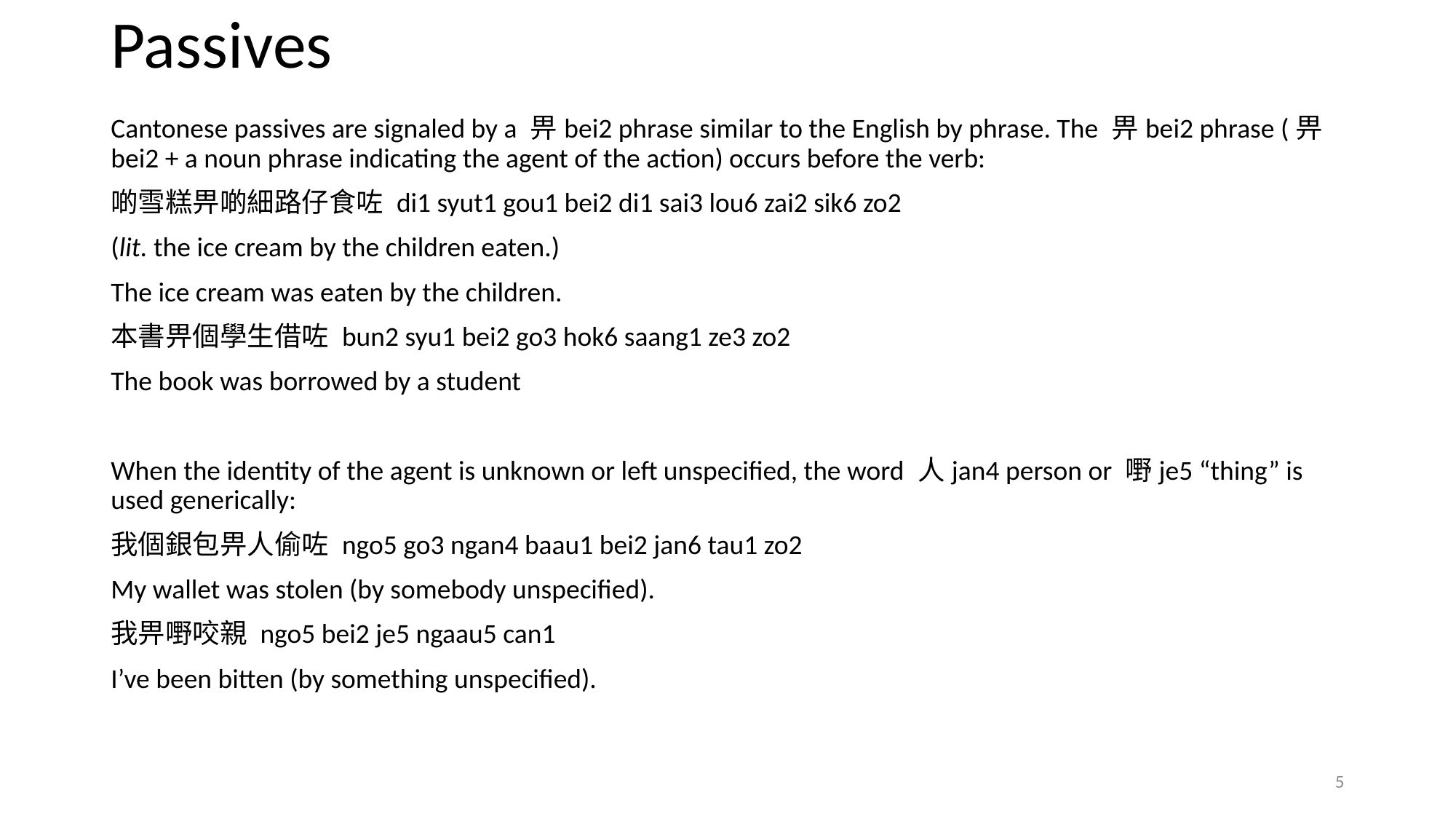

# Passives
Cantonese passives are signaled by a 畀bei2 phrase similar to the English by phrase. The 畀bei2 phrase (畀bei2 + a noun phrase indicating the agent of the action) occurs before the verb:
啲雪糕畀啲細路仔食咗 di1 syut1 gou1 bei2 di1 sai3 lou6 zai2 sik6 zo2
(lit. the ice cream by the children eaten.)
The ice cream was eaten by the children.
本書畀個學生借咗 bun2 syu1 bei2 go3 hok6 saang1 ze3 zo2
The book was borrowed by a student

When the identity of the agent is unknown or left unspecified, the word 人jan4 person or 嘢je5 “thing” is used generically:
我個銀包畀人偷咗 ngo5 go3 ngan4 baau1 bei2 jan6 tau1 zo2
My wallet was stolen (by somebody unspecified).
我畀嘢咬親 ngo5 bei2 je5 ngaau5 can1
I’ve been bitten (by something unspecified).

5